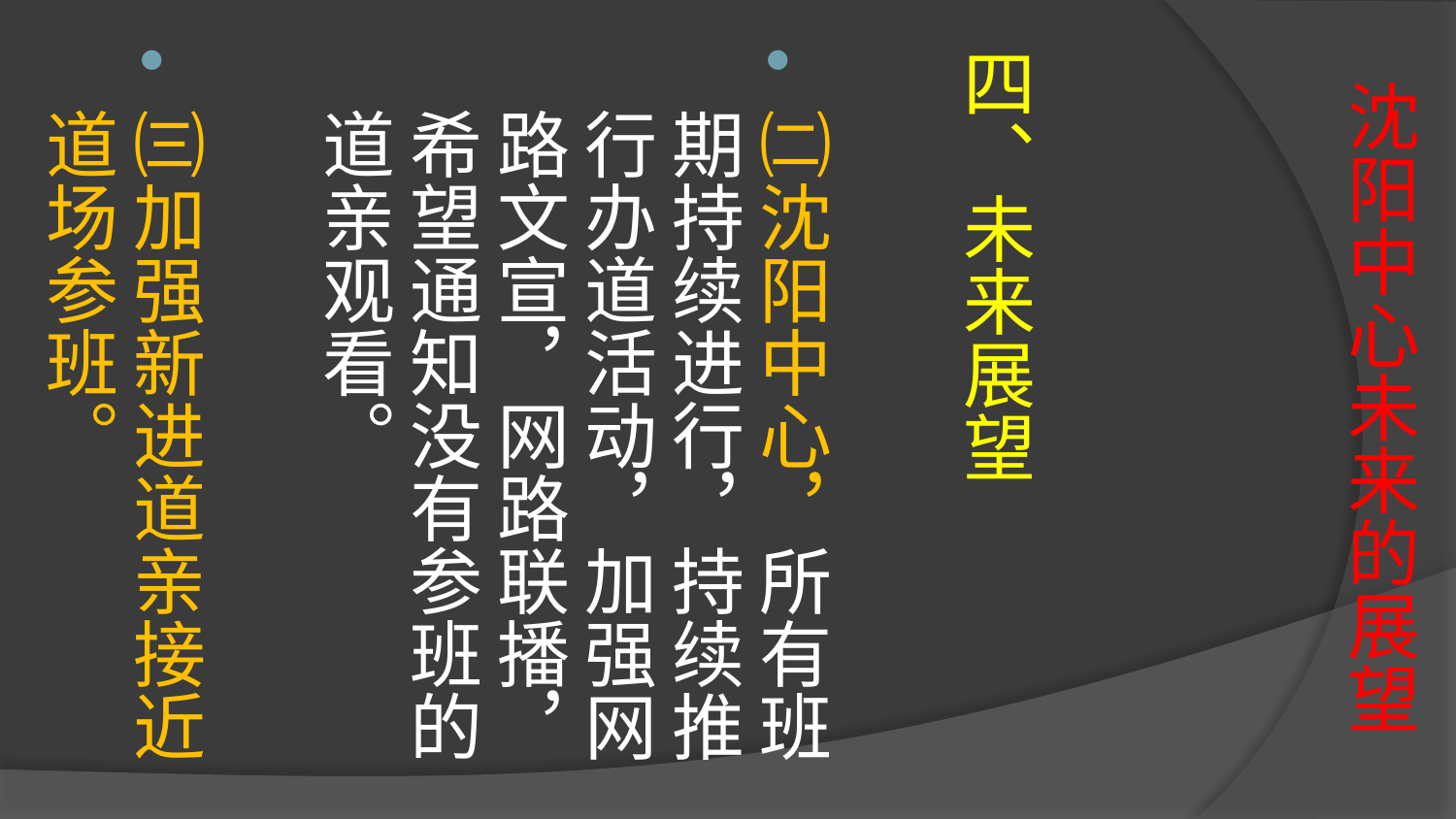

# 沈阳中心未来的展望
四、未来展望

㈡沈阳中心，所有班期持续进行，持续推行办道活动，加强网路文宣，网路联播，希望通知没有参班的道亲观看。
㈢加强新进道亲接近道场参班。